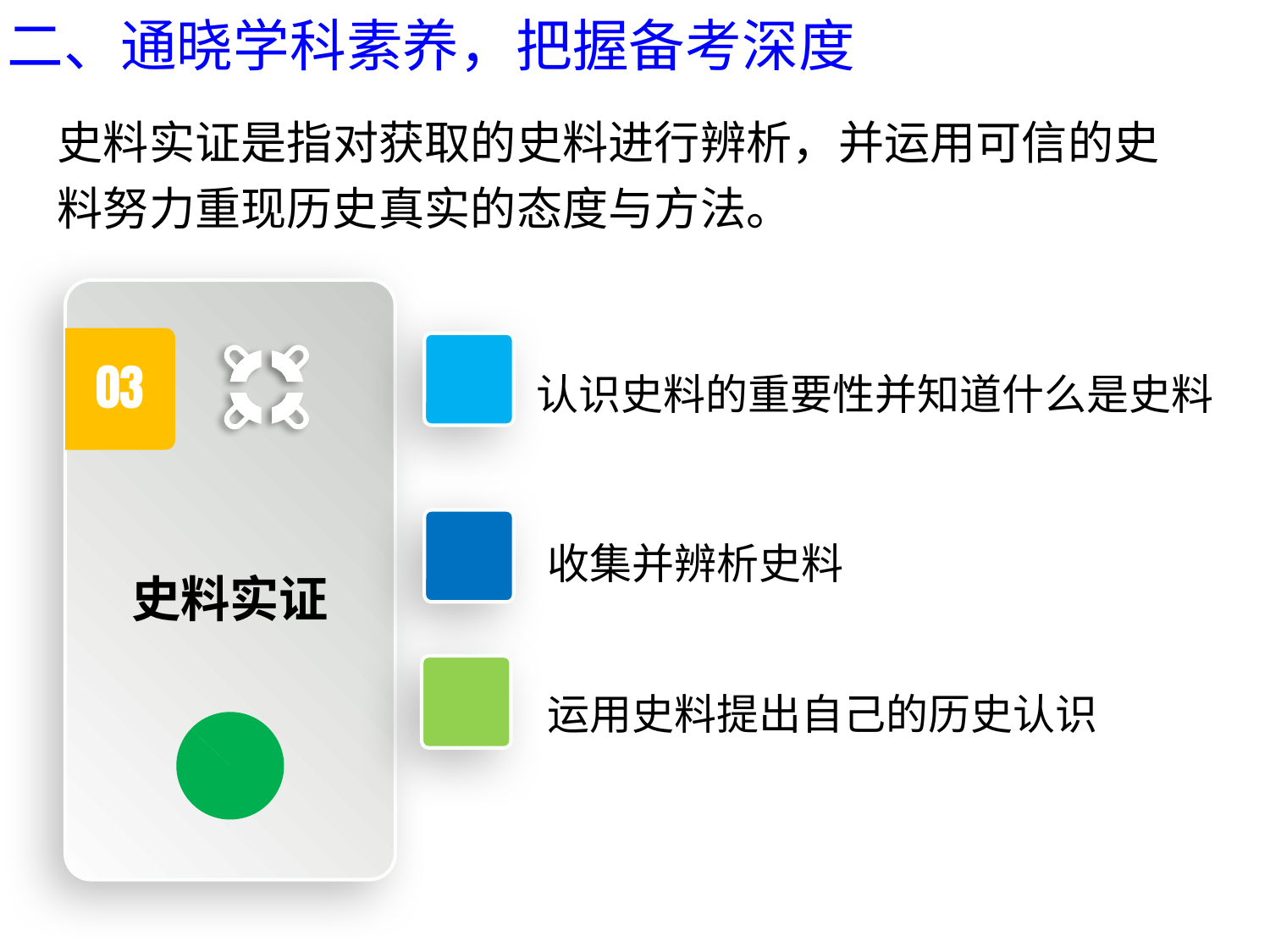

二、通晓学科素养，把握备考深度
史料实证是指对获取的史料进行辨析，并运用可信的史料努力重现历史真实的态度与方法。

03
史料实证

### Chart

| Category | 销售额 |
|---|---|
| 第一季度 | 87.0 |
| 第二季度 | 13.0 |
认识史料的重要性并知道什么是史料
收集并辨析史料

运用史料提出自己的历史认识